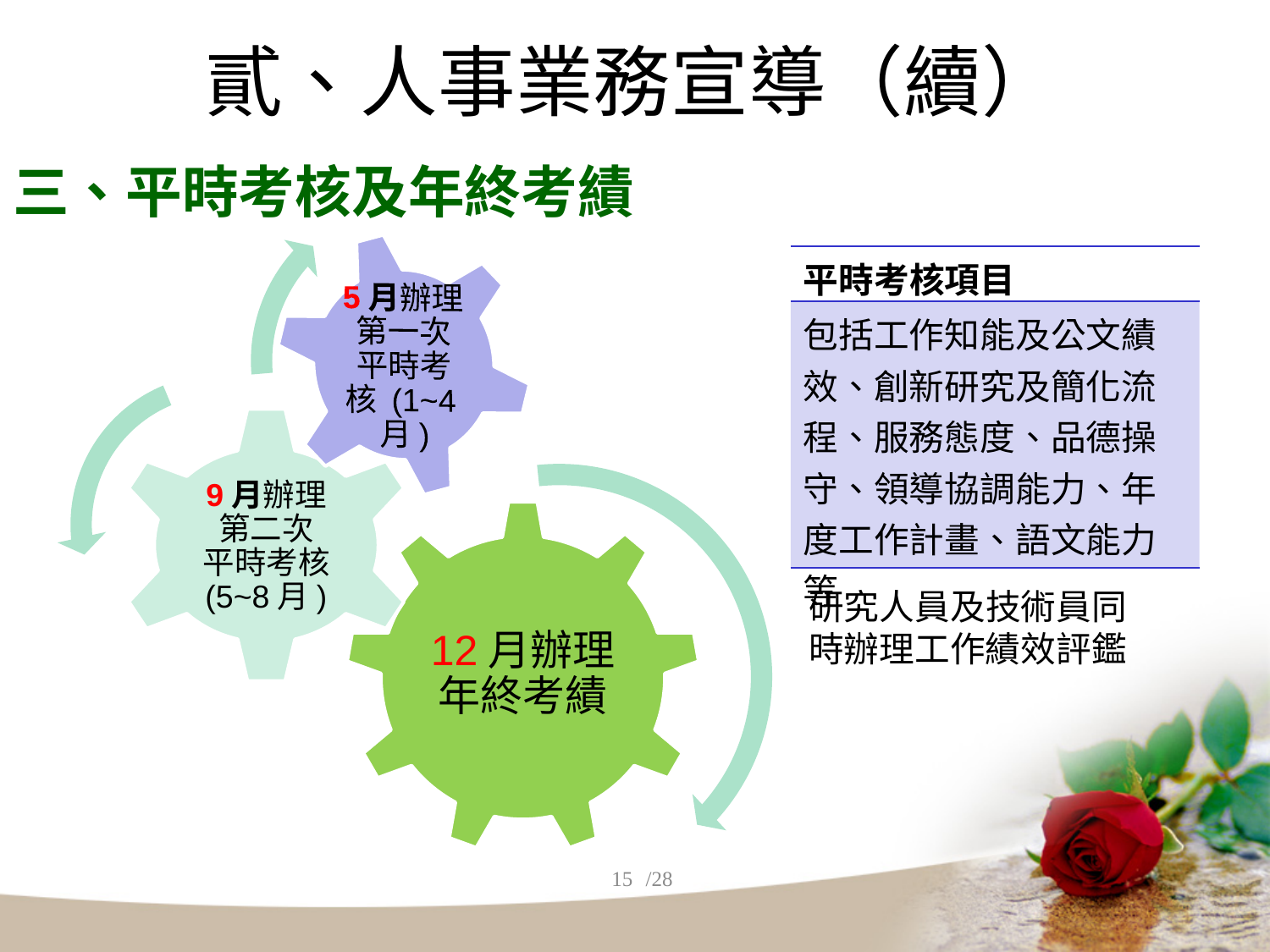

# 貳、人事業務宣導（續）
三、平時考核及年終考績
12月辦理年終考績
9月辦理
第二次
平時考核
(5~8月)
5月辦理
第一次
平時考核 (1~4月)
| 平時考核項目 |
| --- |
| 包括工作知能及公文績效、創新研究及簡化流程、服務態度、品德操守、領導協調能力、年度工作計畫、語文能力等 |
研究人員及技術員同時辦理工作績效評鑑
15
/28